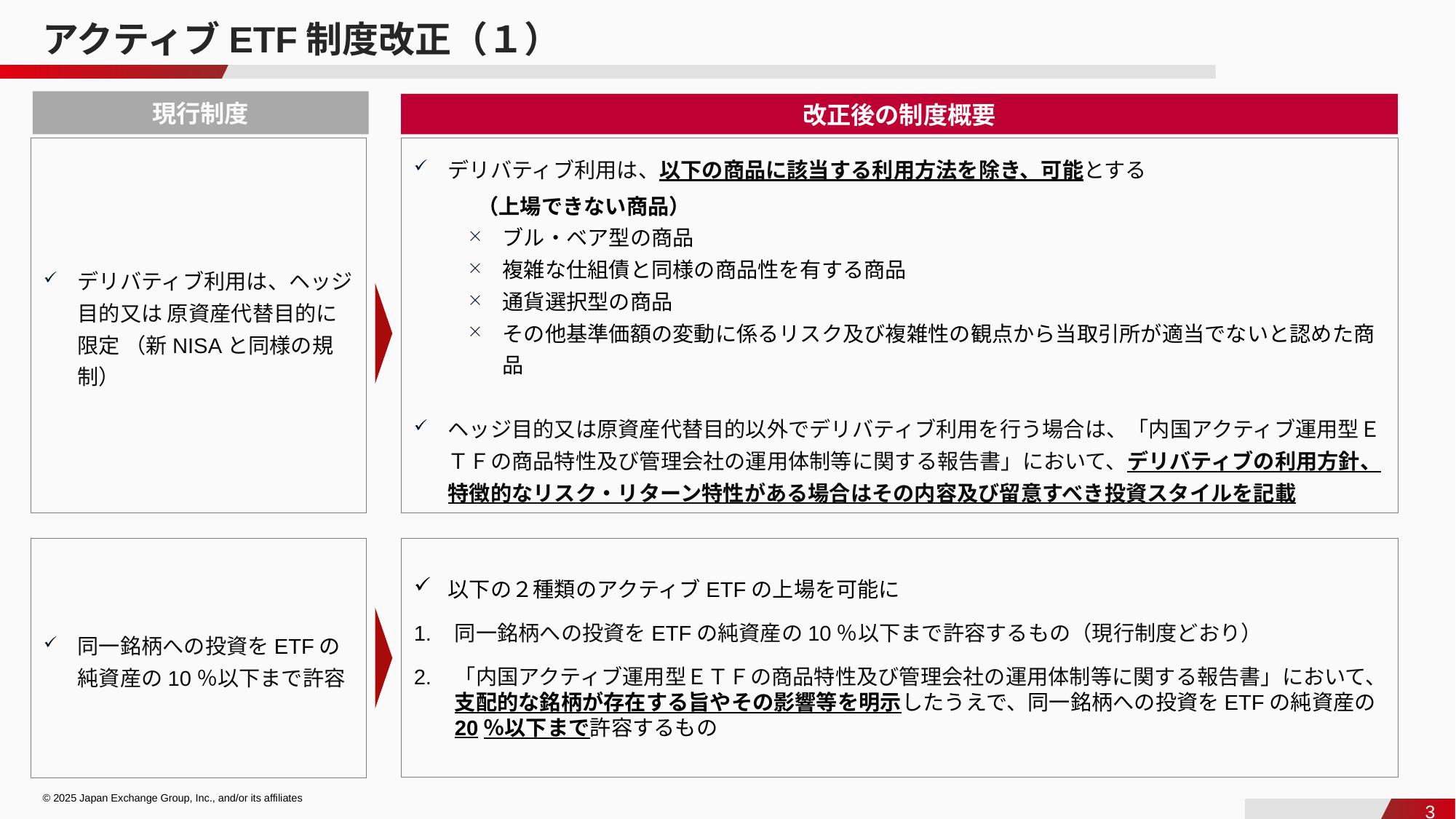

アクティブETF制度改正（１）
現行制度
改正後の制度概要
デリバティブ利用は、以下の商品に該当する利用方法を除き、可能とする
　　　（上場できない商品）
ブル・ベア型の商品
複雑な仕組債と同様の商品性を有する商品
通貨選択型の商品
その他基準価額の変動に係るリスク及び複雑性の観点から当取引所が適当でないと認めた商品

ヘッジ目的又は原資産代替目的以外でデリバティブ利用を行う場合は、「内国アクティブ運用型ＥＴＦの商品特性及び管理会社の運用体制等に関する報告書」において、デリバティブの利用方針、特徴的なリスク・リターン特性がある場合はその内容及び留意すべき投資スタイルを記載
デリバティブ利用は、ヘッジ目的又は 原資産代替目的に限定 （新NISAと同様の規制）

同一銘柄への投資をETFの純資産の10％以下まで許容
以下の２種類のアクティブETFの上場を可能に
同一銘柄への投資をETFの純資産の10％以下まで許容するもの（現行制度どおり）
「内国アクティブ運用型ＥＴＦの商品特性及び管理会社の運用体制等に関する報告書」において、支配的な銘柄が存在する旨やその影響等を明示したうえで、同一銘柄への投資をETFの純資産の20％以下まで許容するもの